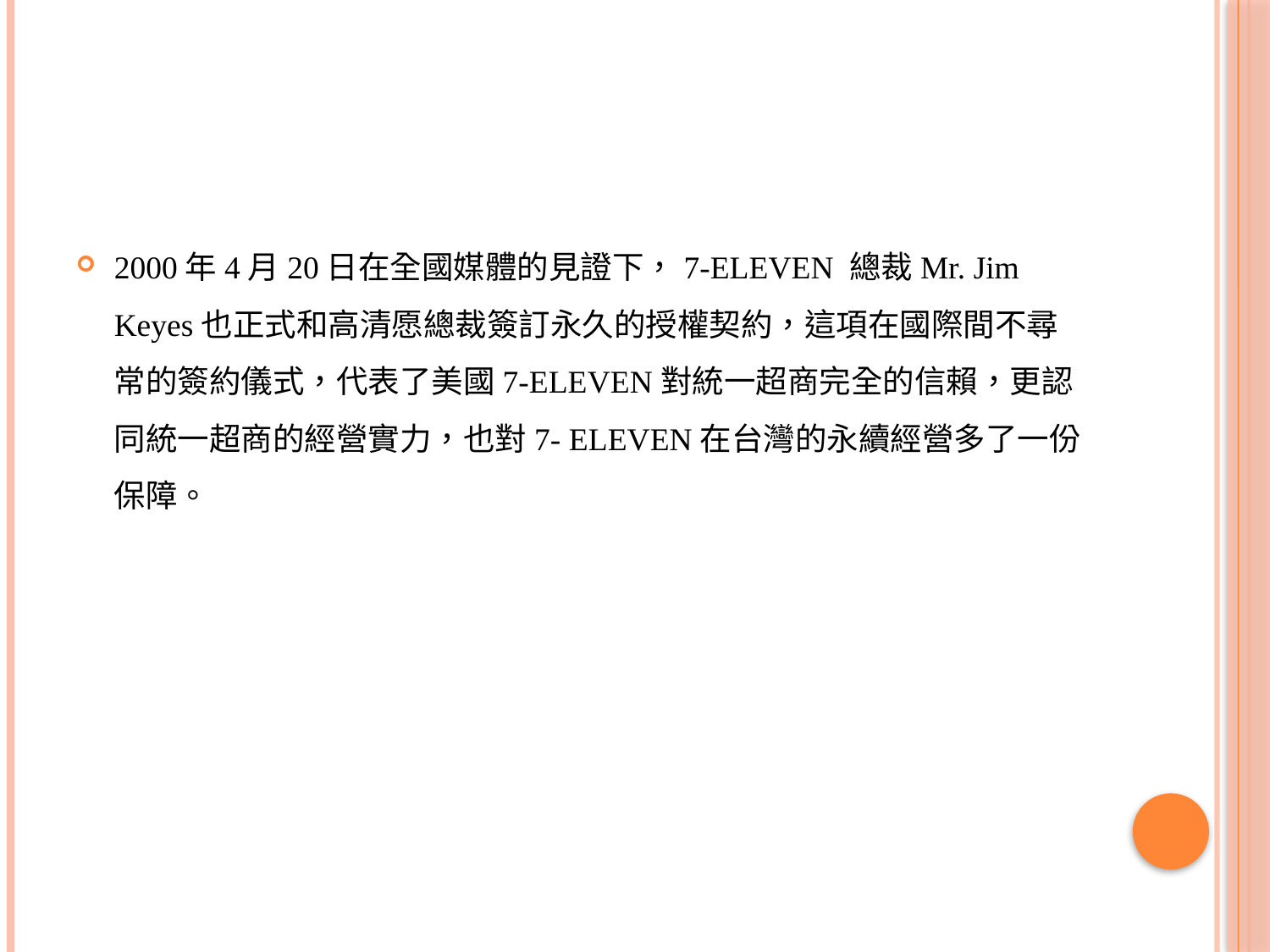

#
2000年4月20日在全國媒體的見證下，7-ELEVEN 總裁Mr. Jim Keyes也正式和高清愿總裁簽訂永久的授權契約，這項在國際間不尋常的簽約儀式，代表了美國7-ELEVEN對統一超商完全的信賴，更認同統一超商的經營實力，也對7- ELEVEN在台灣的永續經營多了一份保障。